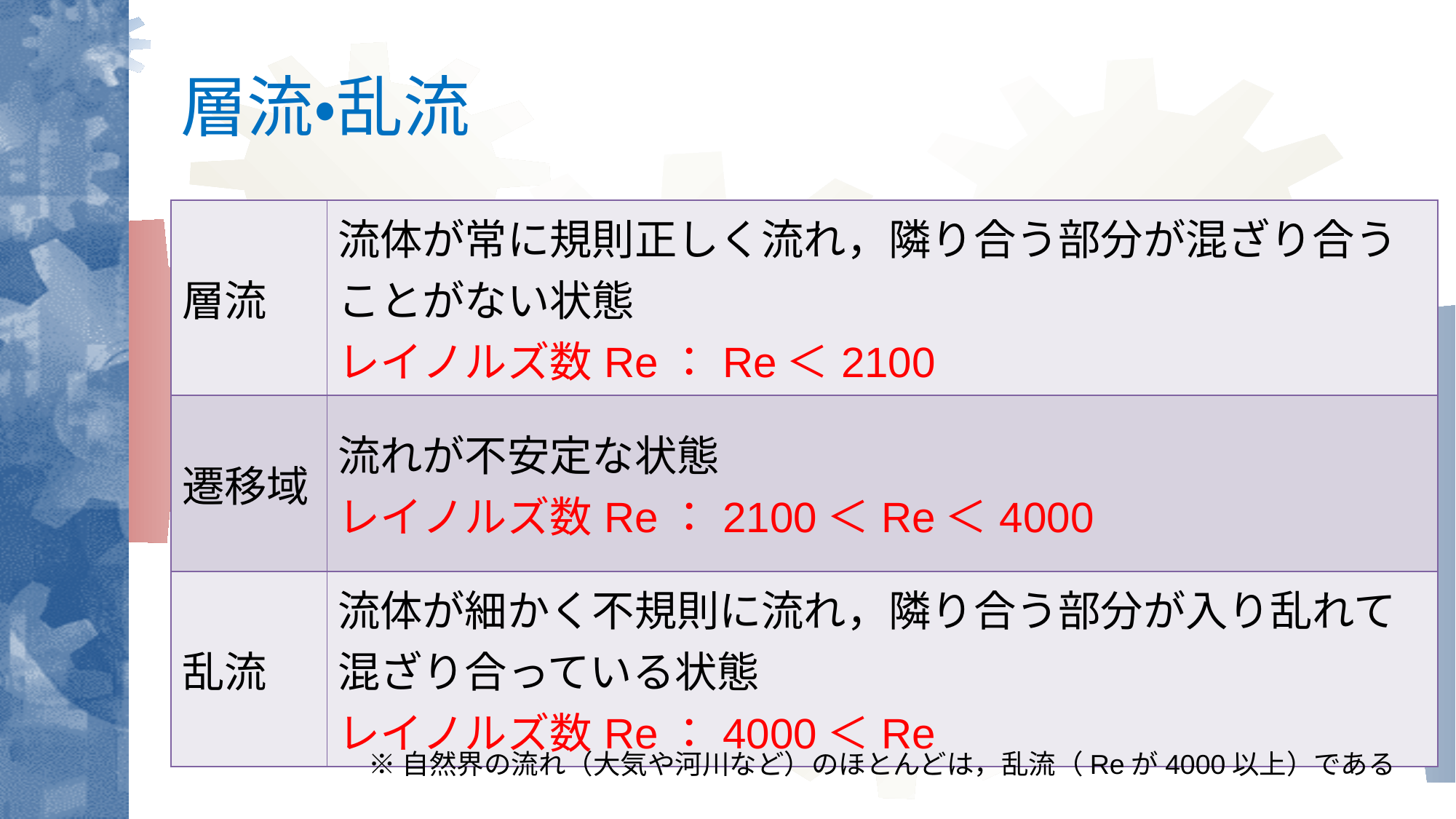

# 層流・乱流
| 層流 | 流体が常に規則正しく流れ，隣り合う部分が混ざり合うことがない状態 レイノルズ数Re：Re＜2100 |
| --- | --- |
| 遷移域 | 流れが不安定な状態 レイノルズ数Re：2100＜Re＜4000 |
| 乱流 | 流体が細かく不規則に流れ，隣り合う部分が入り乱れて混ざり合っている状態 レイノルズ数Re：4000＜Re |
※自然界の流れ（大気や河川など）のほとんどは，乱流（Reが4000以上）である